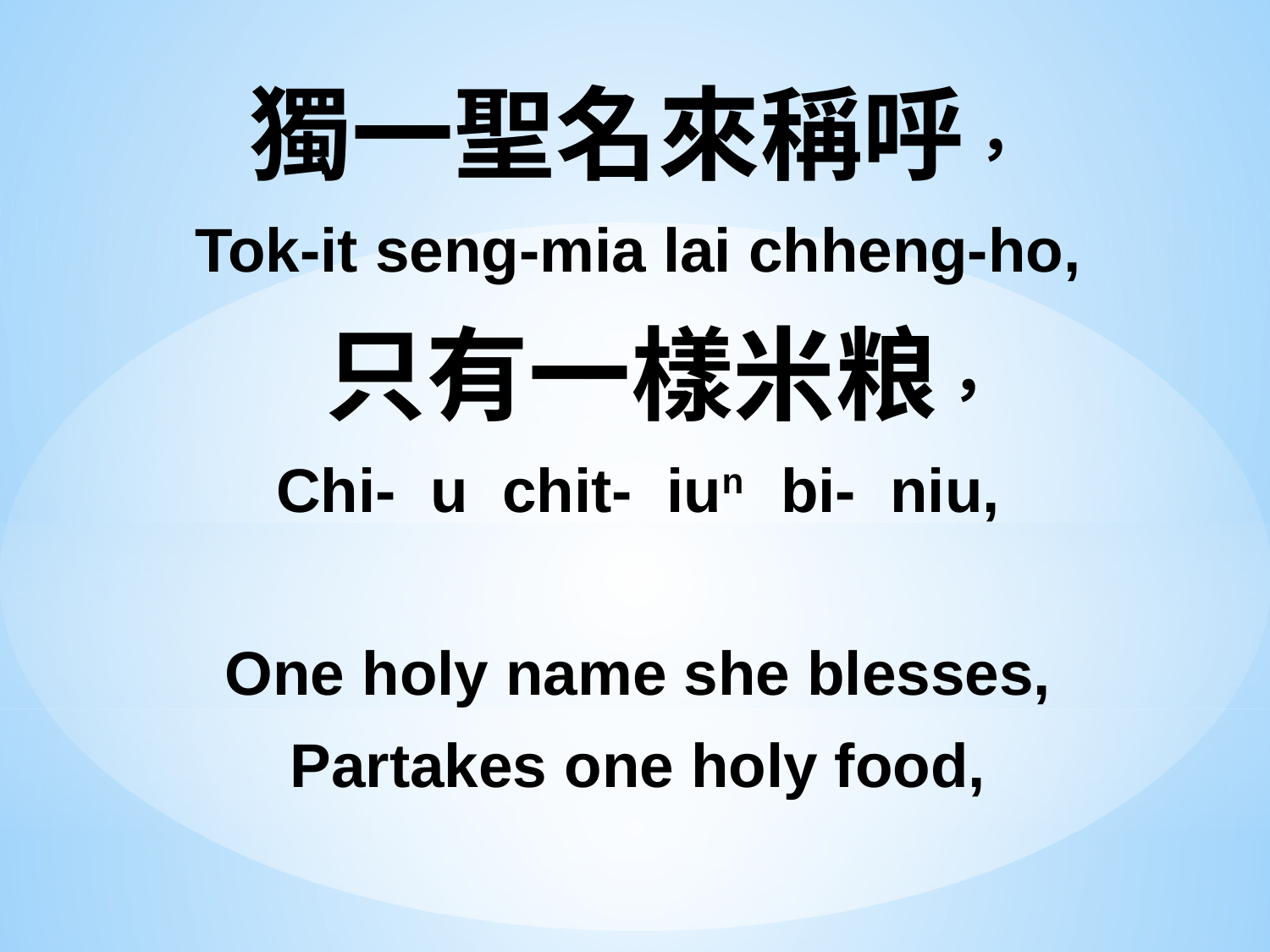

獨一聖名來稱呼，
Tok-it seng-mia lai chheng-ho,
 只有一樣米粮，
Chi-  u  chit-  iun   bi-  niu,

One holy name she blesses,
Partakes one holy food,